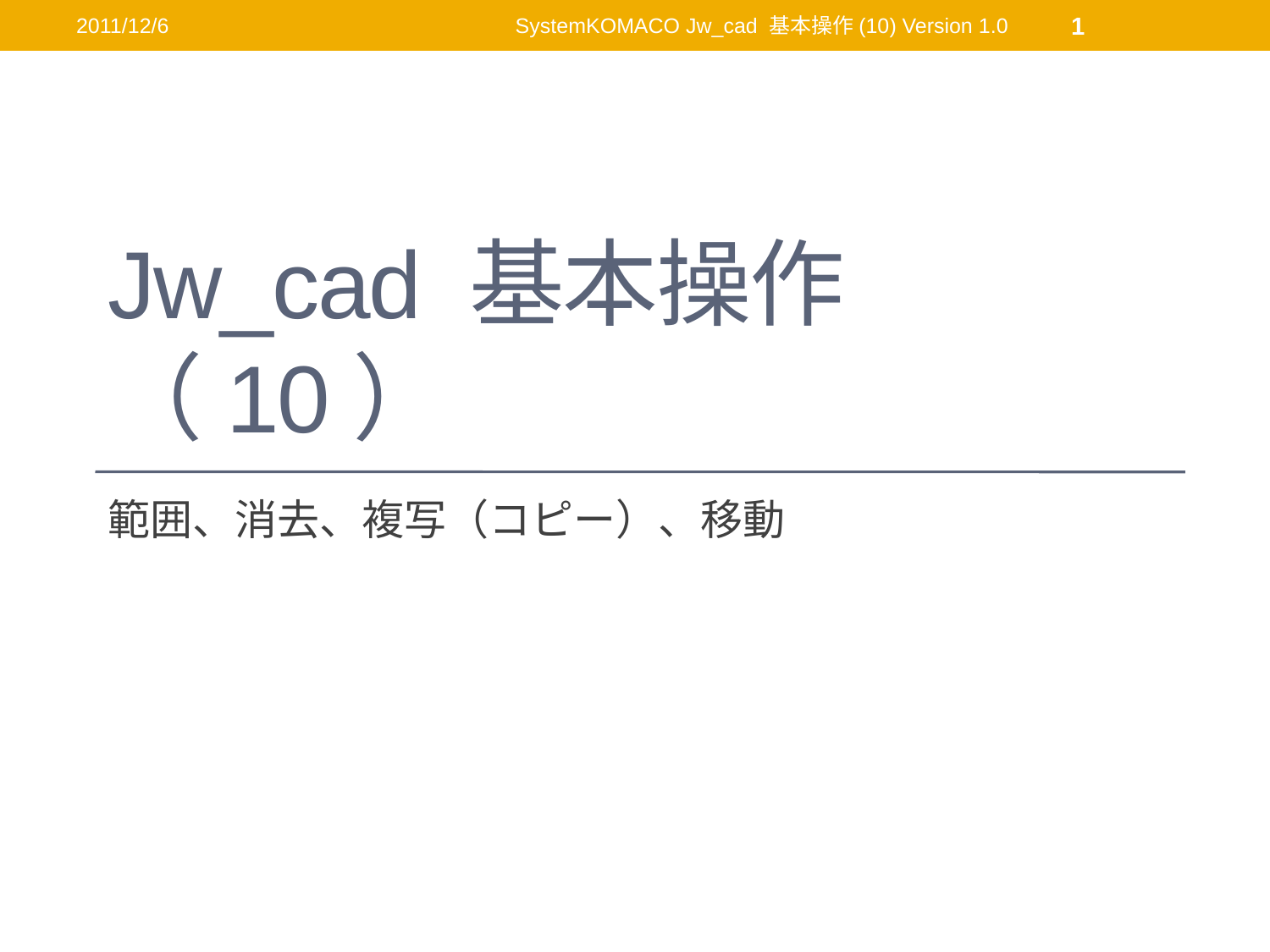

2011/12/6
SystemKOMACO Jw_cad 基本操作(10) Version 1.0
1
# Jw_cad 基本操作（10）
範囲、消去、複写（コピー）、移動